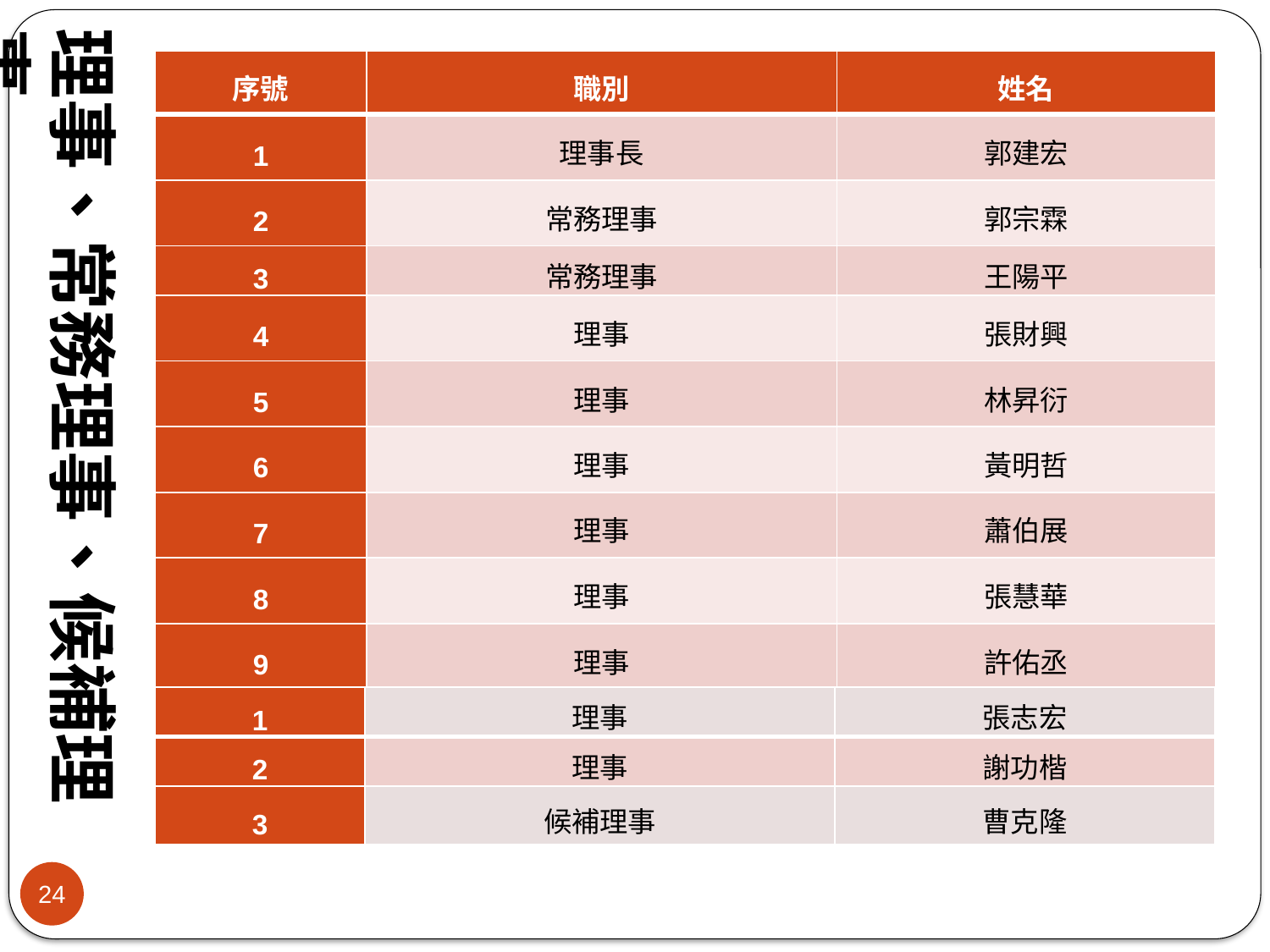

理事、常務理事、候補理事
| 序號 | 職別 | 姓名 |
| --- | --- | --- |
| 1 | 理事長 | 郭建宏 |
| 2 | 常務理事 | 郭宗霖 |
| 3 | 常務理事 | 王陽平 |
| 4 | 理事 | 張財興 |
| 5 | 理事 | 林昇衍 |
| 6 | 理事 | 黃明哲 |
| 7 | 理事 | 蕭伯展 |
| 8 | 理事 | 張慧華 |
| 9 | 理事 | 許佑丞 |
| 1 | 理事 | 張志宏 |
| --- | --- | --- |
| 2 | 理事 | 謝功楷 |
| 3 | 候補理事 | 曹克隆 |
| --- | --- | --- |
24